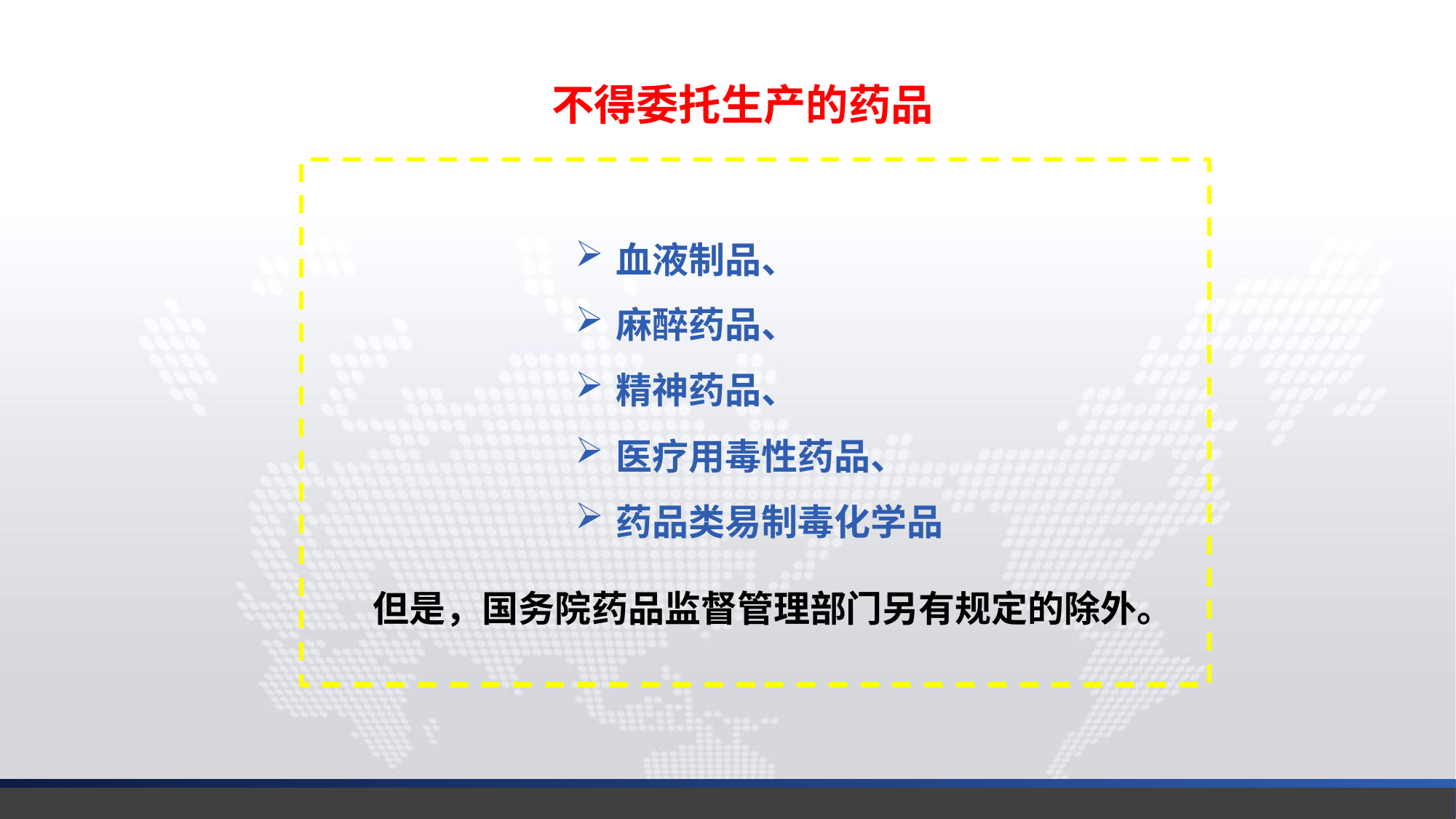

不得委托生产的药品

血液制品、
麻醉药品、
精神药品、
医疗用毒性药品、
药品类易制毒化学品

但是，国务院药品监督管理部门另有规定的除外。

延时符